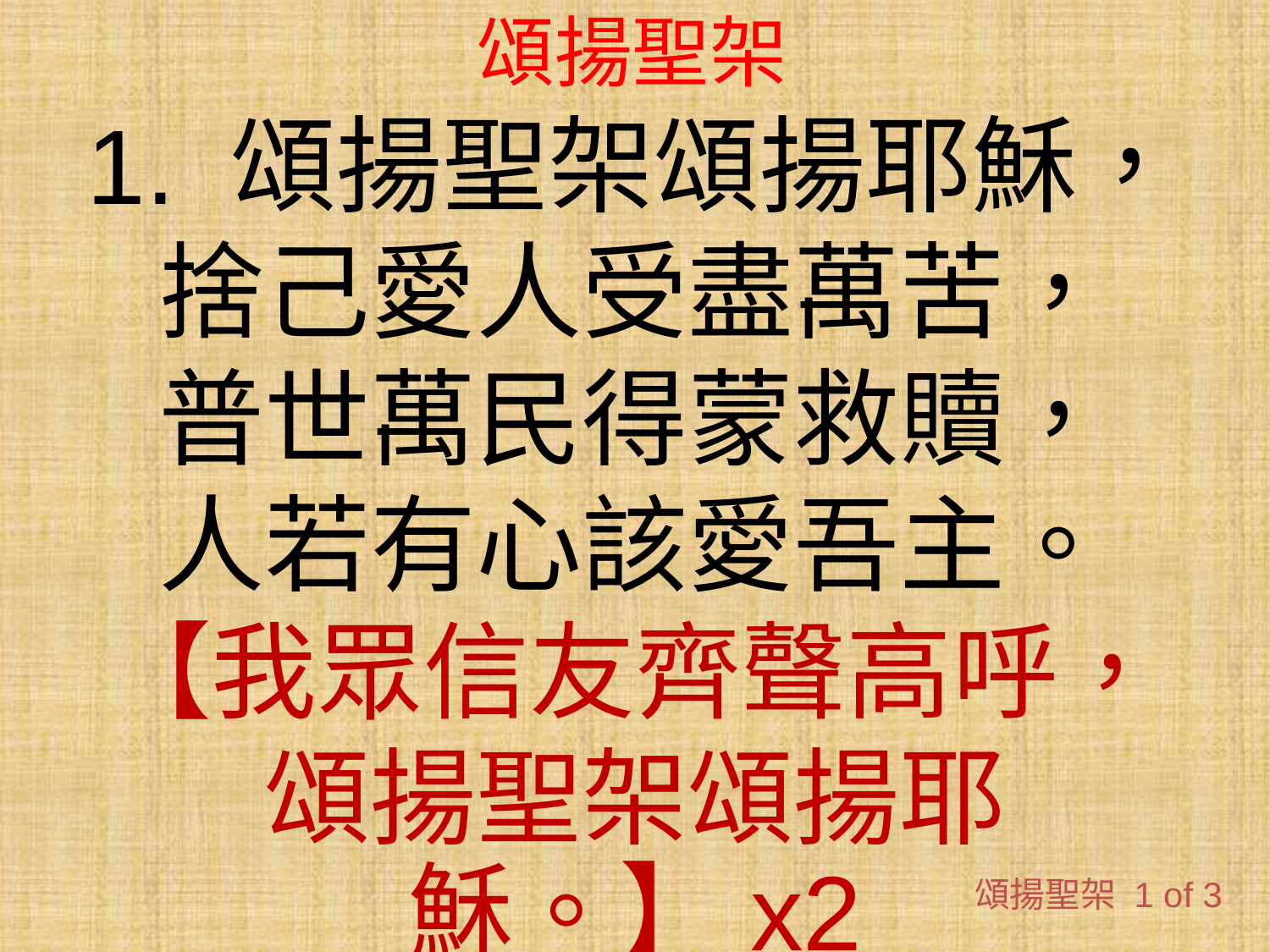

# 頌揚聖架
1. 頌揚聖架頌揚耶穌，
捨己愛人受盡萬苦，
普世萬民得蒙救贖，
人若有心該愛吾主。
【我眾信友齊聲高呼，
頌揚聖架頌揚耶穌。】x2
頌揚聖架 1 of 3